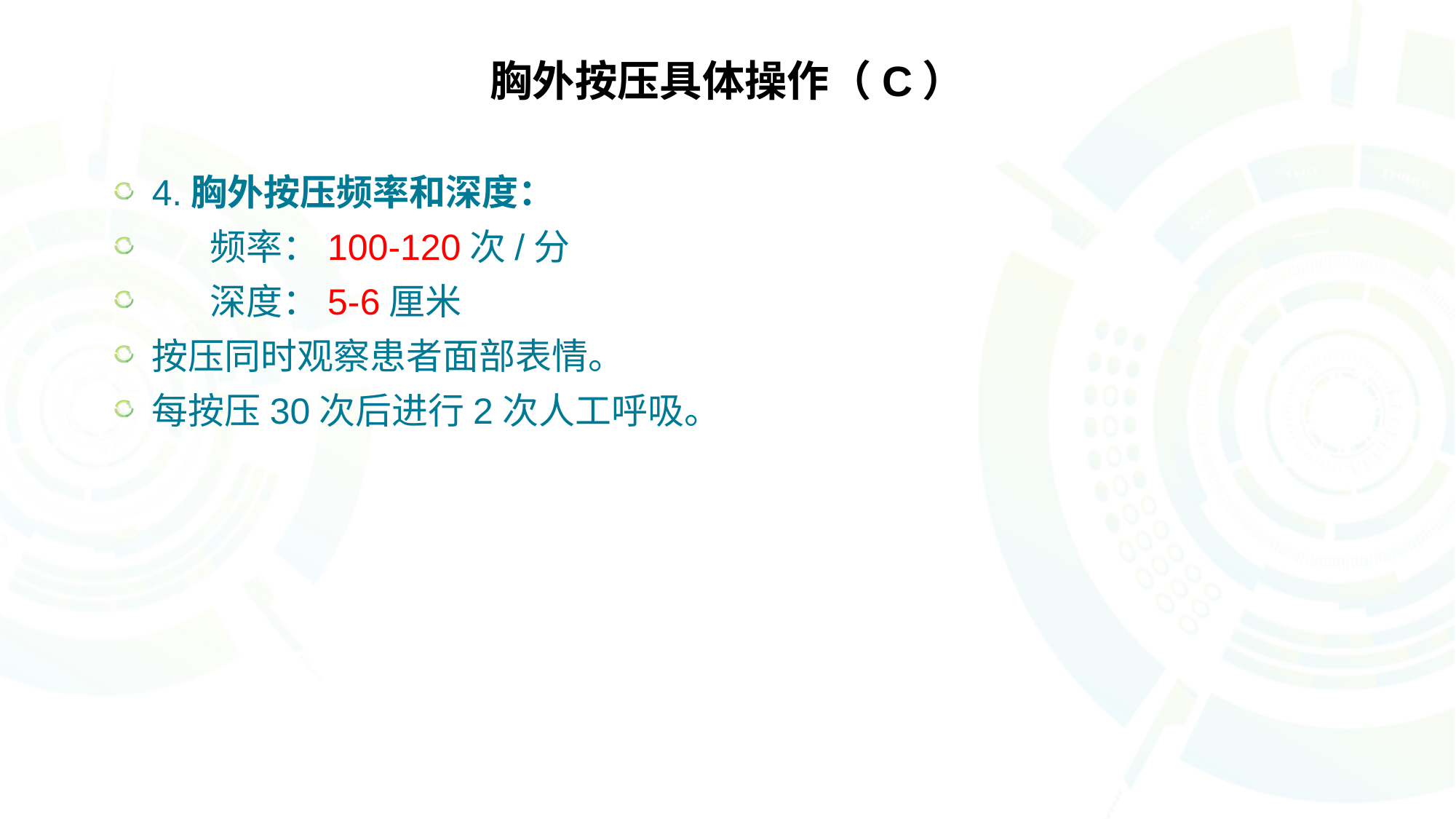

# 胸外按压具体操作（C）
4.胸外按压频率和深度：
      频率：100-120次/分
      深度：5-6厘米
按压同时观察患者面部表情。
每按压30次后进行2次人工呼吸。